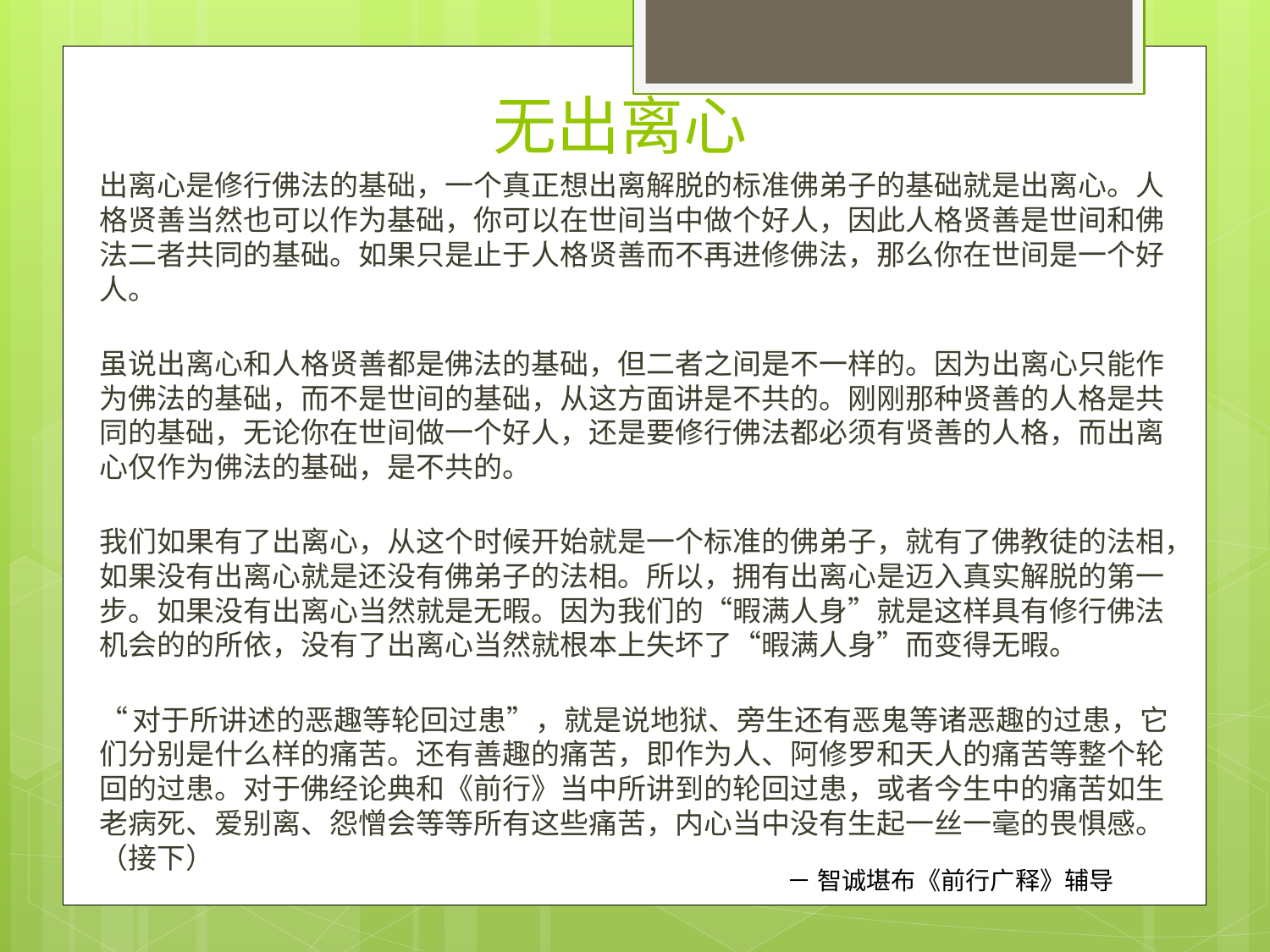

# 无出离心
出离心是修行佛法的基础，一个真正想出离解脱的标准佛弟子的基础就是出离心。人格贤善当然也可以作为基础，你可以在世间当中做个好人，因此人格贤善是世间和佛法二者共同的基础。如果只是止于人格贤善而不再进修佛法，那么你在世间是一个好人。
虽说出离心和人格贤善都是佛法的基础，但二者之间是不一样的。因为出离心只能作为佛法的基础，而不是世间的基础，从这方面讲是不共的。刚刚那种贤善的人格是共同的基础，无论你在世间做一个好人，还是要修行佛法都必须有贤善的人格，而出离心仅作为佛法的基础，是不共的。
我们如果有了出离心，从这个时候开始就是一个标准的佛弟子，就有了佛教徒的法相，如果没有出离心就是还没有佛弟子的法相。所以，拥有出离心是迈入真实解脱的第一步。如果没有出离心当然就是无暇。因为我们的“暇满人身”就是这样具有修行佛法机会的的所依，没有了出离心当然就根本上失坏了“暇满人身”而变得无暇。
“对于所讲述的恶趣等轮回过患”，就是说地狱、旁生还有恶鬼等诸恶趣的过患，它们分别是什么样的痛苦。还有善趣的痛苦，即作为人、阿修罗和天人的痛苦等整个轮回的过患。对于佛经论典和《前行》当中所讲到的轮回过患，或者今生中的痛苦如生老病死、爱别离、怨憎会等等所有这些痛苦，内心当中没有生起一丝一毫的畏惧感。（接下）

－ 智诚堪布《前行广释》辅导